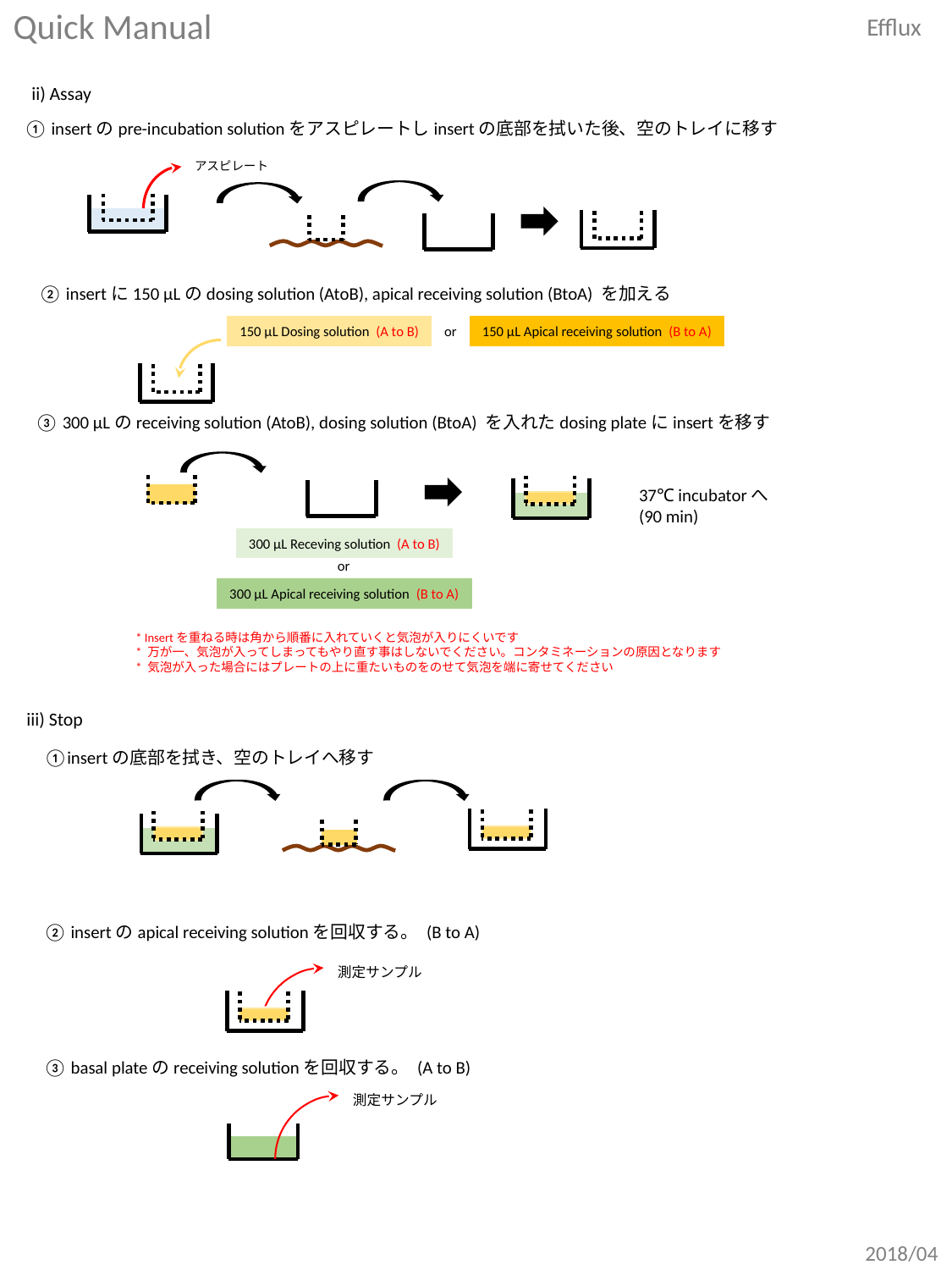

Quick Manual
Efflux
ii) Assay
① insertのpre-incubation solutionをアスピレートしinsertの底部を拭いた後、空のトレイに移す
 アスピレート

② insertに150 μLのdosing solution (AtoB), apical receiving solution (BtoA) を加える
or
150 μL Apical receiving solution  (B to A)
150 μL Dosing solution  (A to B)

③ 300 μLのreceiving solution (AtoB), dosing solution (BtoA) を入れたdosing plateにinsertを移す

37℃ incubatorへ
(90 min)

300 μL Receving solution  (A to B)
or
300 μL Apical receiving solution  (B to A)
* Insertを重ねる時は角から順番に入れていくと気泡が入りにくいです
* 万が一、気泡が入ってしまってもやり直す事はしないでください。コンタミネーションの原因となります
* 気泡が入った場合にはプレートの上に重たいものをのせて気泡を端に寄せてください
iii) Stop
①insertの底部を拭き、空のトレイへ移す

② insertのapical receiving solutionを回収する。 (B to A)
測定サンプル

③ basal plateのreceiving solutionを回収する。 (A to B)
測定サンプル

2018/04